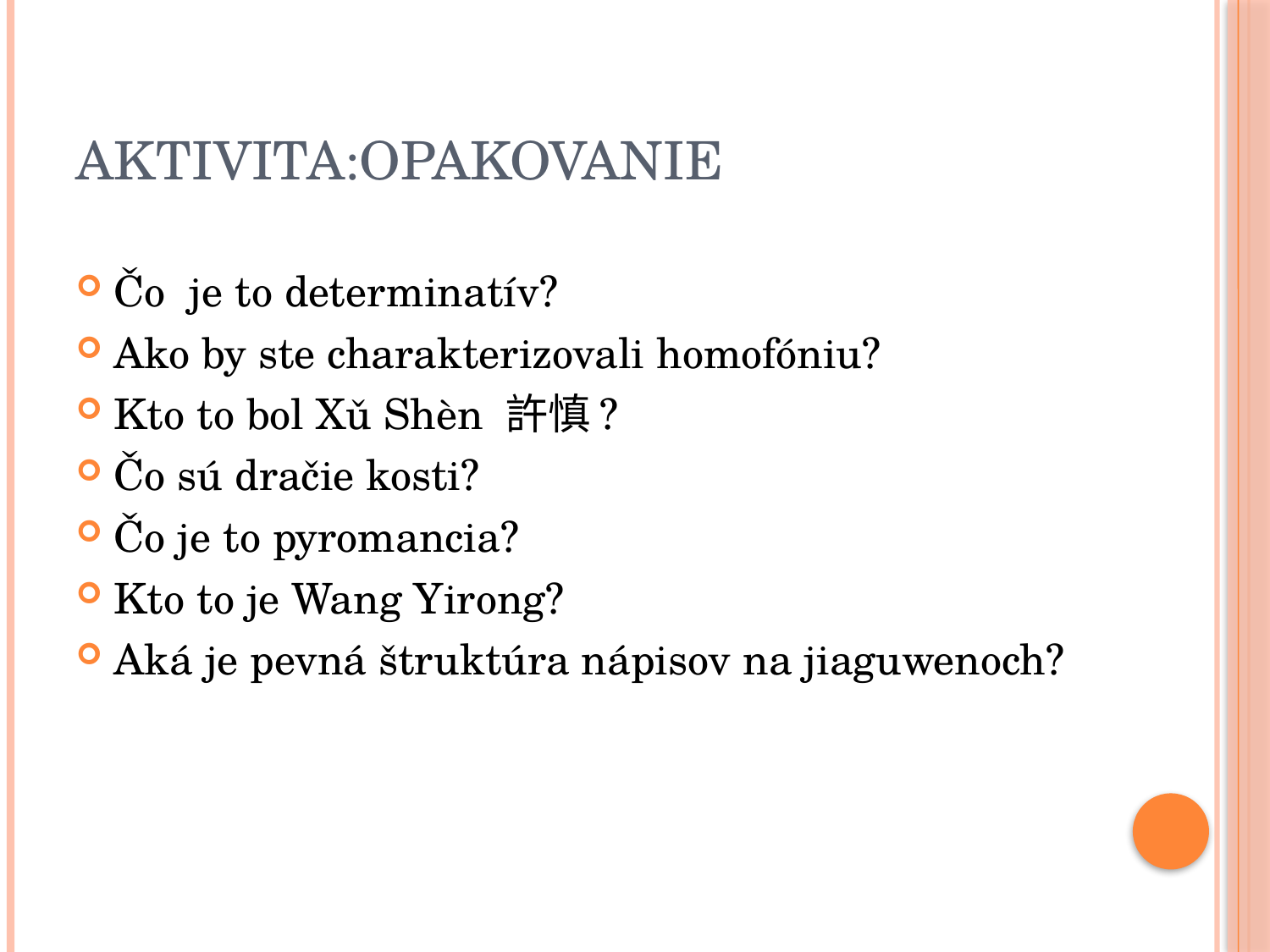

# Aktivita:Opakovanie

Čo  je to determinatív?
Ako by ste charakterizovali homofóniu?
Kto to bol Xǔ Shèn 許慎?
Čo sú dračie kosti?
Čo je to pyromancia?
Kto to je Wang Yirong?
Aká je pevná štruktúra nápisov na jiaguwenoch?